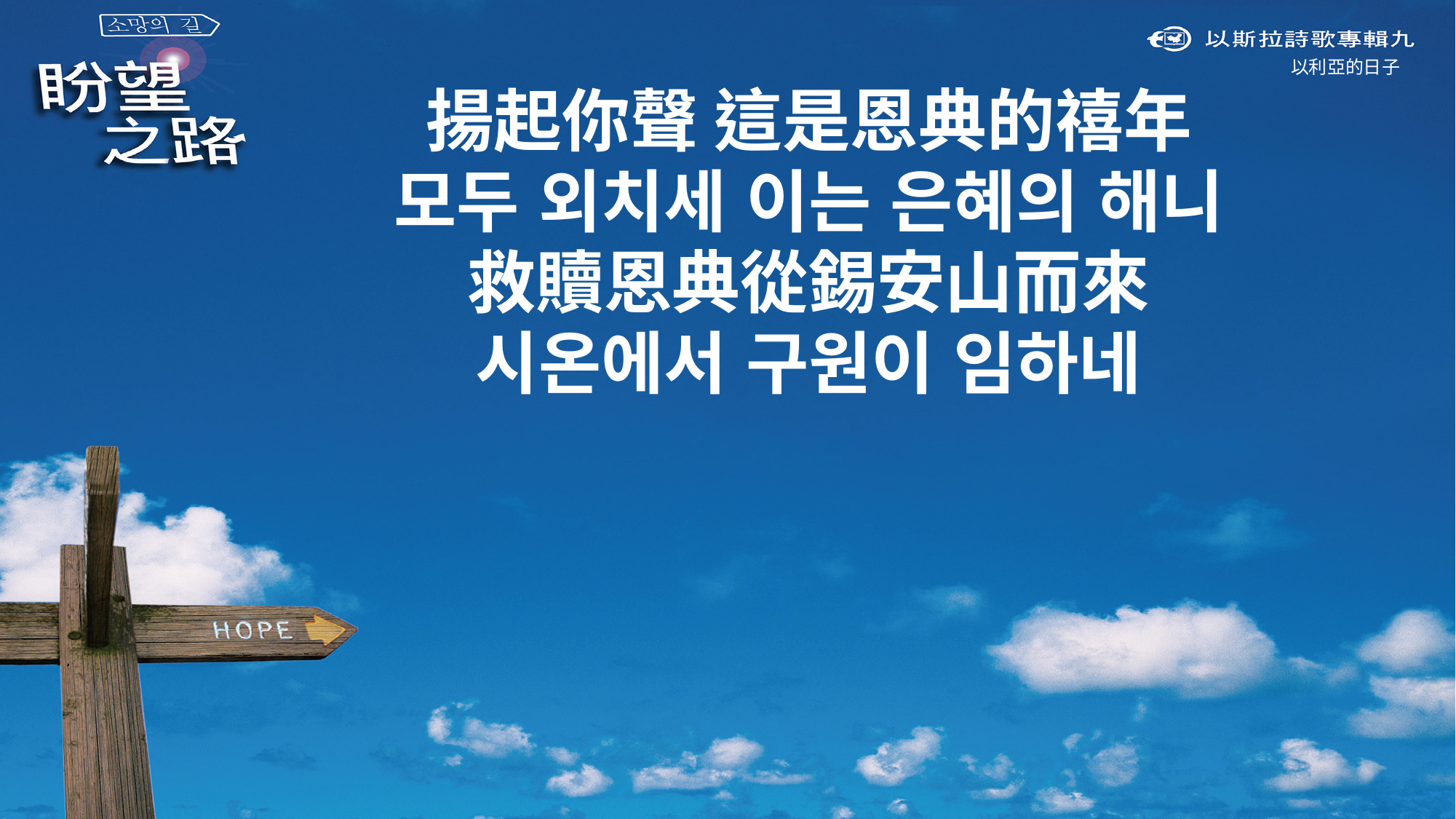

以利亞的日子
揚起你聲 這是恩典的禧年
모두 외치세 이는 은혜의 해니
救贖恩典從錫安山而來
시온에서 구원이 임하네